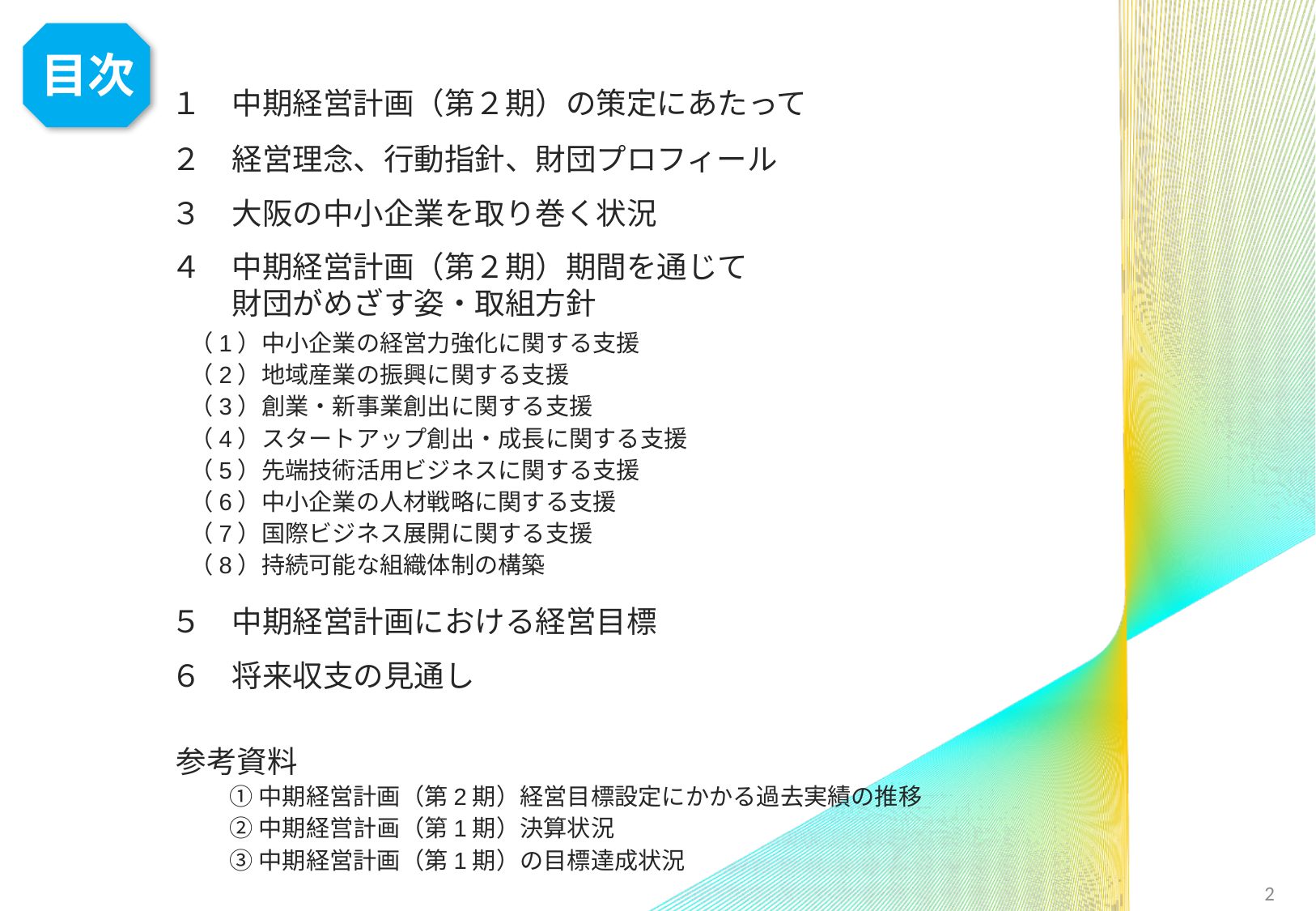

目次
１　中期経営計画（第２期）の策定にあたって
２　経営理念、行動指針、財団プロフィール
３　大阪の中小企業を取り巻く状況
４　中期経営計画（第２期）期間を通じて
　　財団がめざす姿・取組方針
（1）中小企業の経営力強化に関する支援
（2）地域産業の振興に関する支援
（3）創業・新事業創出に関する支援
（4）スタートアップ創出・成長に関する支援
（5）先端技術活用ビジネスに関する支援
（6）中小企業の人材戦略に関する支援
（7）国際ビジネス展開に関する支援
（8）持続可能な組織体制の構築
５　中期経営計画における経営目標
６　将来収支の見通し
参考資料
①中期経営計画（第2期）経営目標設定にかかる過去実績の推移
②中期経営計画（第1期）決算状況
③中期経営計画（第1期）の目標達成状況
2